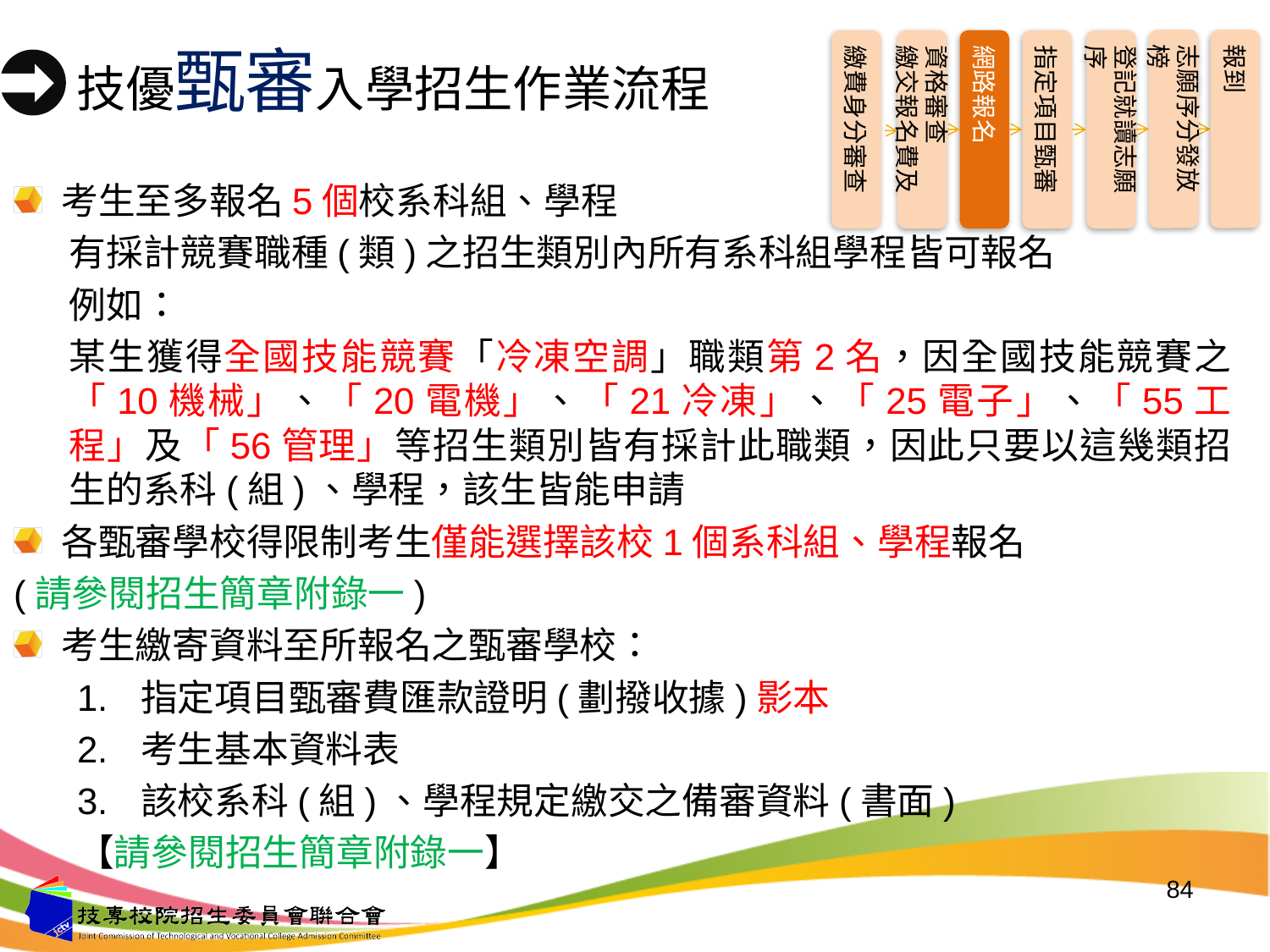

志願序分發放榜
報到
資格審查
繳交報名費及
網路報名
指定項目甄審
登記就讀志願序
繳費身分審查
# 技優甄審入學招生作業流程

考生至多報名5個校系科組、學程
有採計競賽職種(類)之招生類別內所有系科組學程皆可報名
例如：
某生獲得全國技能競賽「冷凍空調」職類第2名，因全國技能競賽之「10機械」、「20電機」、「21冷凍」、「25電子」、「55工程」及「56管理」等招生類別皆有採計此職類，因此只要以這幾類招生的系科(組)、學程，該生皆能申請
各甄審學校得限制考生僅能選擇該校1個系科組、學程報名
(請參閱招生簡章附錄一)
考生繳寄資料至所報名之甄審學校：
指定項目甄審費匯款證明(劃撥收據)影本
考生基本資料表
該校系科(組)、學程規定繳交之備審資料(書面)
【請參閱招生簡章附錄一】

84